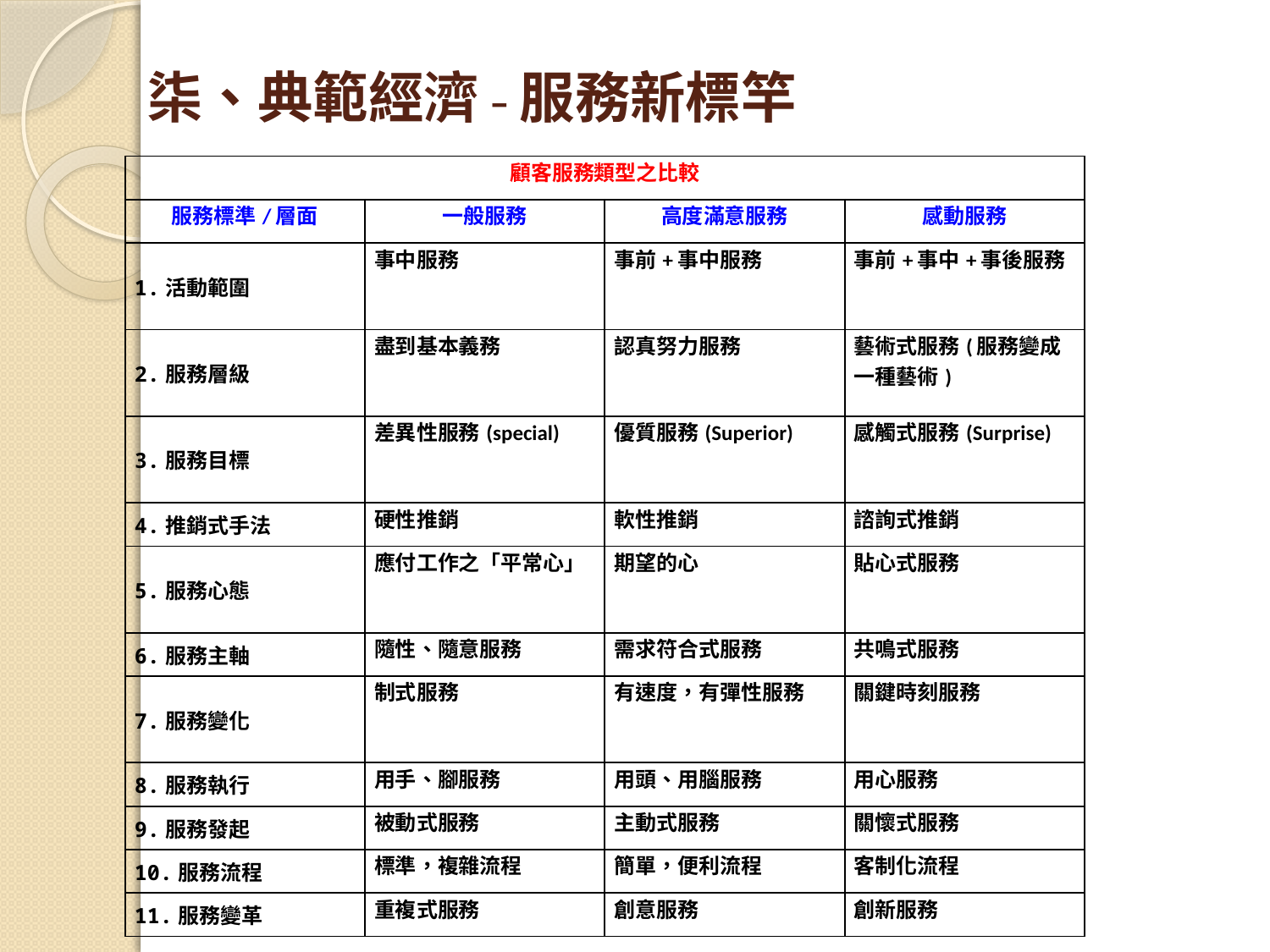

# 柒、典範經濟-服務新標竿
| 顧客服務類型之比較 |  |  |  |
| --- | --- | --- | --- |
| 服務標準/層面 | 一般服務 | 高度滿意服務 | 感動服務 |
| 1.活動範圍 | 事中服務 | 事前+事中服務 | 事前+事中+事後服務 |
| 2.服務層級 | 盡到基本義務 | 認真努力服務 | 藝術式服務(服務變成一種藝術) |
| 3.服務目標 | 差異性服務(special) | 優質服務(Superior) | 感觸式服務(Surprise) |
| 4.推銷式手法 | 硬性推銷 | 軟性推銷 | 諮詢式推銷 |
| 5.服務心態 | 應付工作之「平常心」 | 期望的心 | 貼心式服務 |
| 6.服務主軸 | 隨性、隨意服務 | 需求符合式服務 | 共鳴式服務 |
| 7.服務變化 | 制式服務 | 有速度，有彈性服務 | 關鍵時刻服務 |
| 8.服務執行 | 用手、腳服務 | 用頭、用腦服務 | 用心服務 |
| 9.服務發起 | 被動式服務 | 主動式服務 | 關懷式服務 |
| 10.服務流程 | 標準，複雜流程 | 簡單，便利流程 | 客制化流程 |
| 11.服務變革 | 重複式服務 | 創意服務 | 創新服務 |